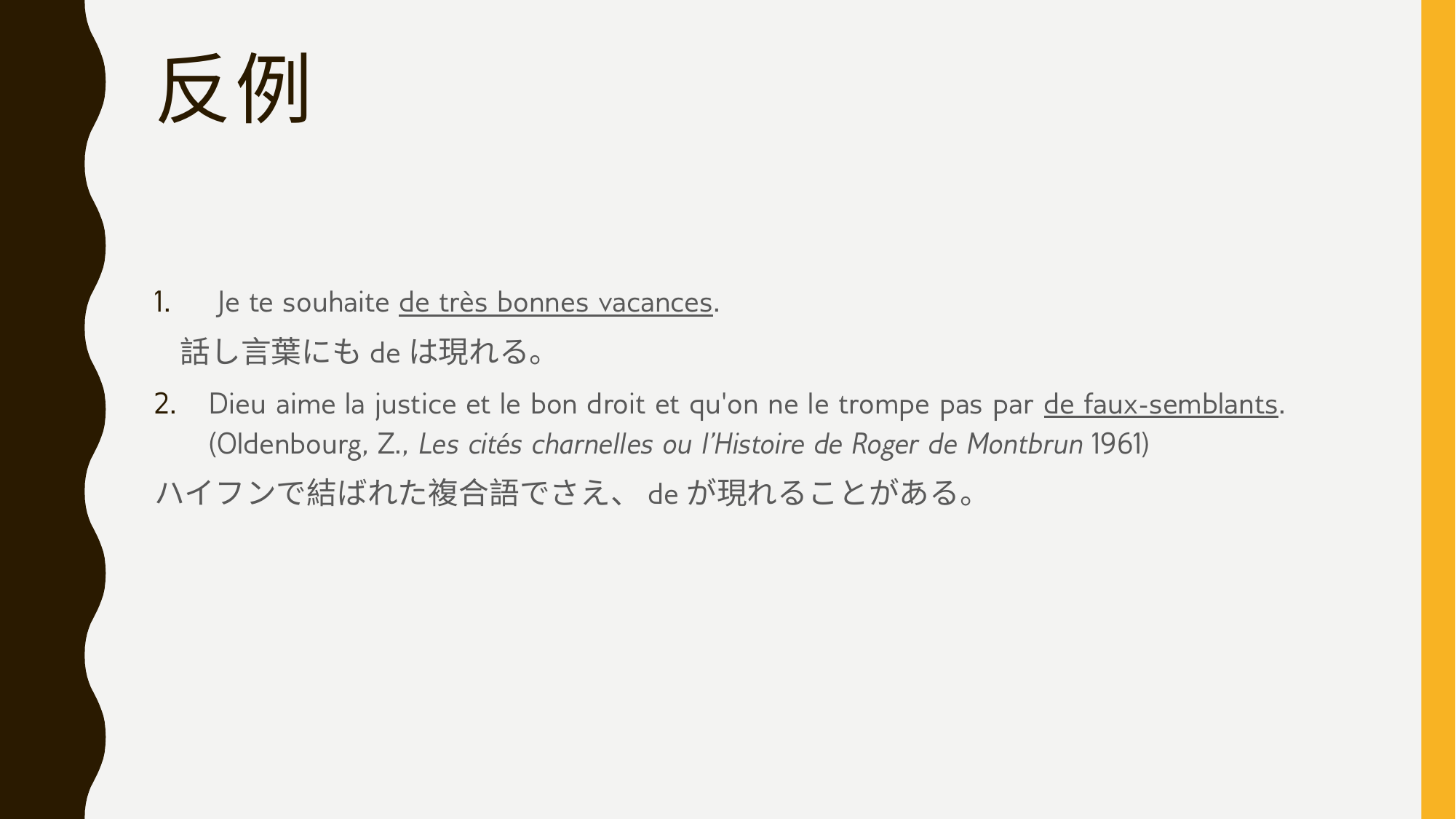

# 反例
 Je te souhaite de très bonnes vacances.
  話し言葉にもdeは現れる。
Dieu aime la justice et le bon droit et qu'on ne le trompe pas par de faux-semblants. (Oldenbourg, Z., Les cités charnelles ou l’Histoire de Roger de Montbrun 1961)
ハイフンで結ばれた複合語でさえ、deが現れることがある。